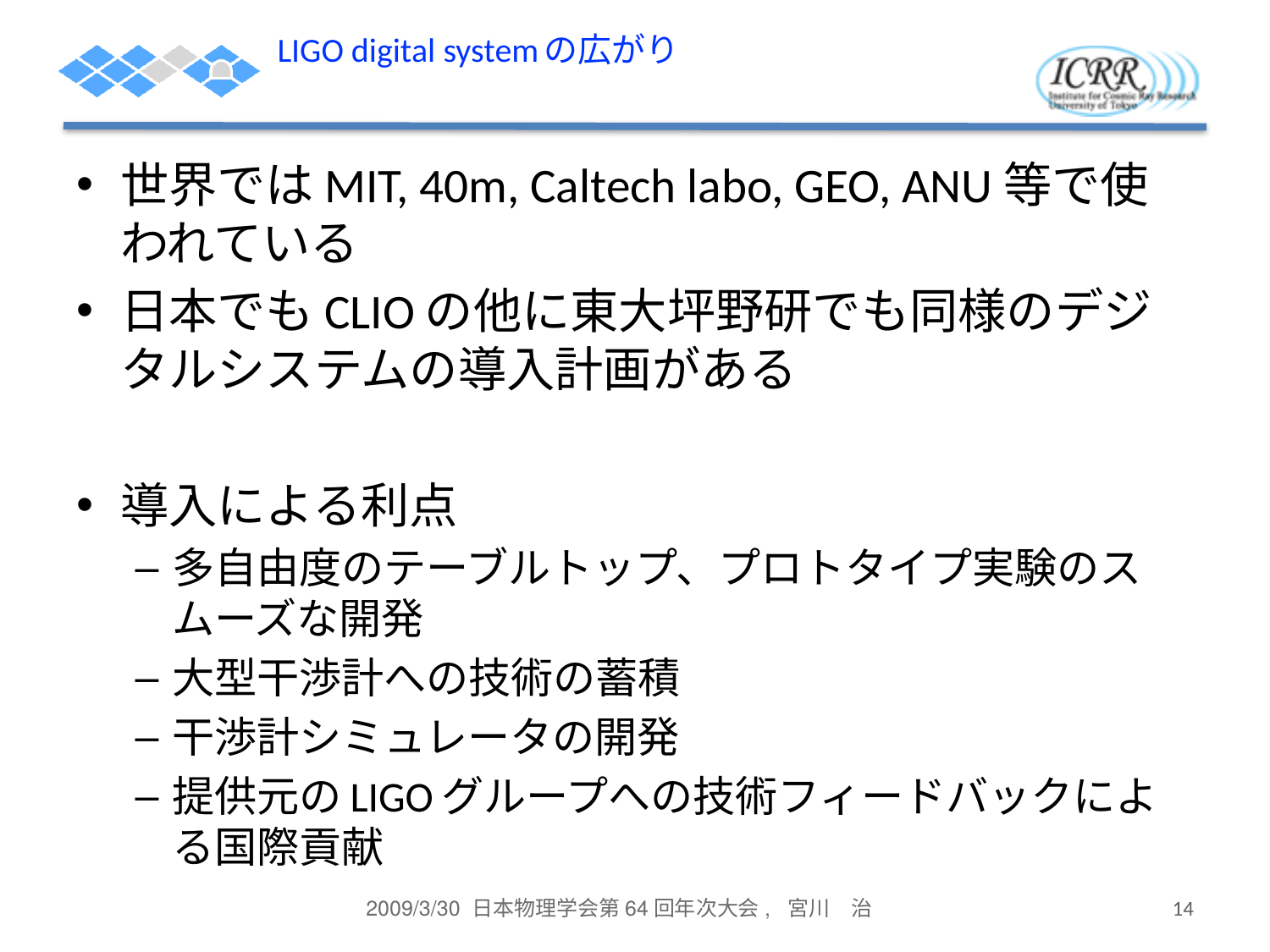

# LIGO digital systemの広がり
世界ではMIT, 40m, Caltech labo, GEO, ANU等で使われている
日本でもCLIOの他に東大坪野研でも同様のデジタルシステムの導入計画がある

導入による利点
多自由度のテーブルトップ、プロトタイプ実験のスムーズな開発
大型干渉計への技術の蓄積
干渉計シミュレータの開発
提供元のLIGOグループへの技術フィードバックによる国際貢献
2009/3/30 日本物理学会第64回年次大会,  宮川　治
14